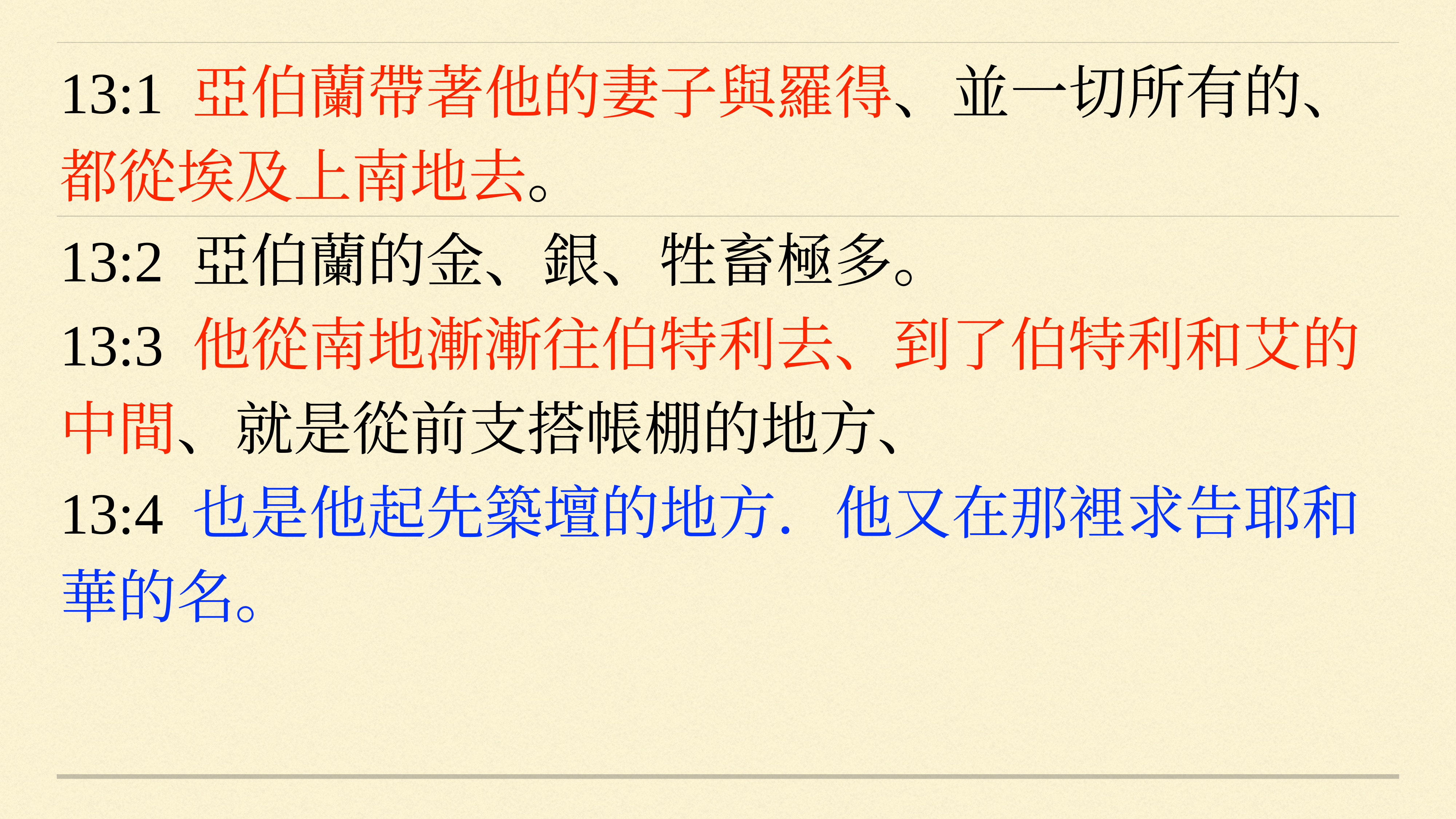

13:1 亞伯蘭帶著他的妻子與羅得、並一切所有的、都從埃及上南地去。
13:2 亞伯蘭的金、銀、牲畜極多。
13:3 他從南地漸漸往伯特利去、到了伯特利和艾的中間、就是從前支搭帳棚的地方、
13:4 也是他起先築壇的地方．他又在那裡求告耶和華的名。
#